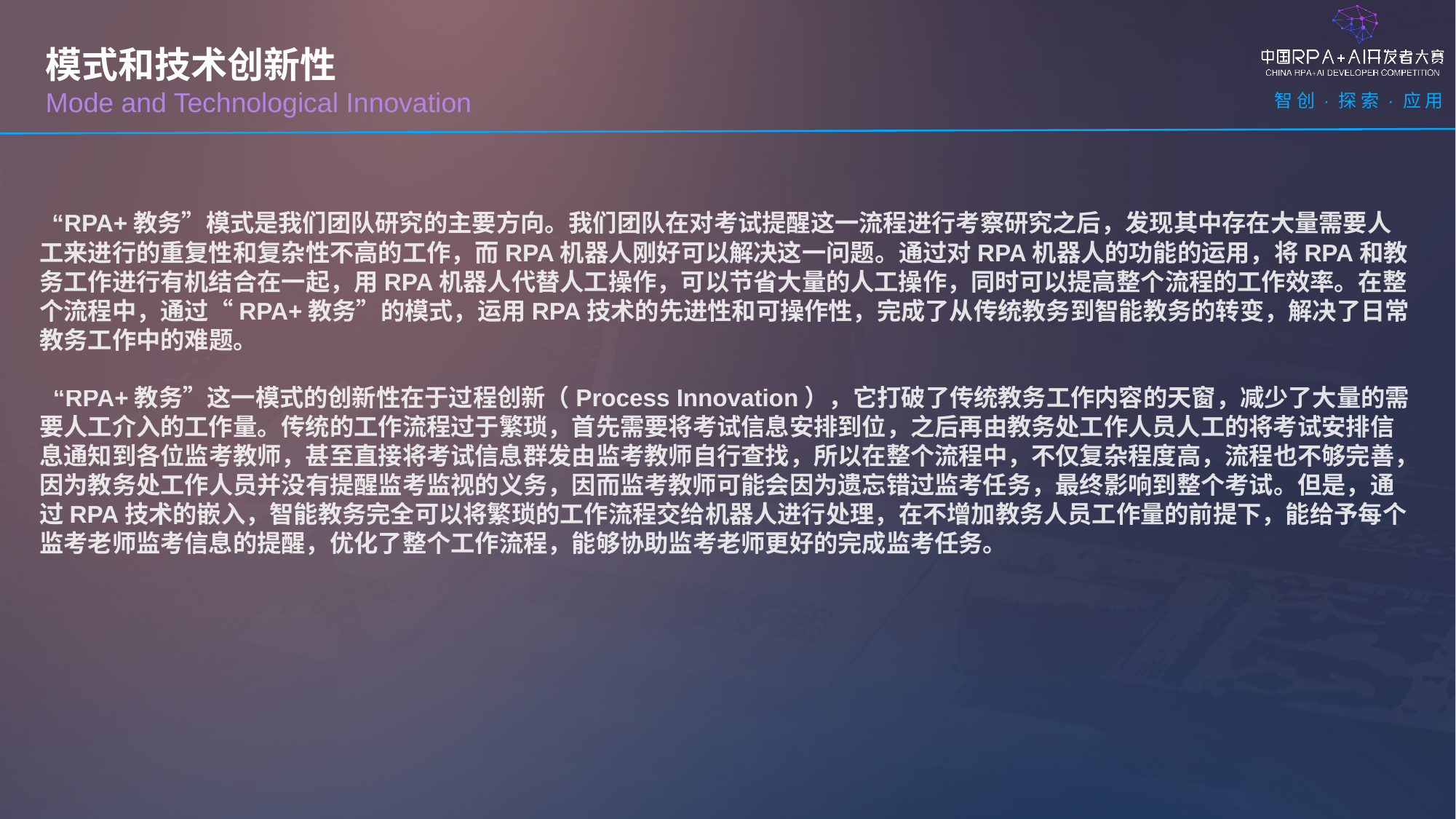

模式和技术创新性
Mode and Technological Innovation
  “RPA+教务”模式是我们团队研究的主要方向。我们团队在对考试提醒这一流程进行考察研究之后，发现其中存在大量需要人工来进行的重复性和复杂性不高的工作，而RPA机器人刚好可以解决这一问题。通过对RPA机器人的功能的运用，将RPA和教务工作进行有机结合在一起，用RPA机器人代替人工操作，可以节省大量的人工操作，同时可以提高整个流程的工作效率。在整个流程中，通过“RPA+教务”的模式，运用RPA技术的先进性和可操作性，完成了从传统教务到智能教务的转变，解决了日常教务工作中的难题。

  “RPA+教务”这一模式的创新性在于过程创新（Process Innovation），它打破了传统教务工作内容的天窗，减少了大量的需要人工介入的工作量。传统的工作流程过于繁琐，首先需要将考试信息安排到位，之后再由教务处工作人员人工的将考试安排信息通知到各位监考教师，甚至直接将考试信息群发由监考教师自行查找，所以在整个流程中，不仅复杂程度高，流程也不够完善，因为教务处工作人员并没有提醒监考监视的义务，因而监考教师可能会因为遗忘错过监考任务，最终影响到整个考试。但是，通过RPA技术的嵌入，智能教务完全可以将繁琐的工作流程交给机器人进行处理，在不增加教务人员工作量的前提下，能给予每个监考老师监考信息的提醒，优化了整个工作流程，能够协助监考老师更好的完成监考任务。